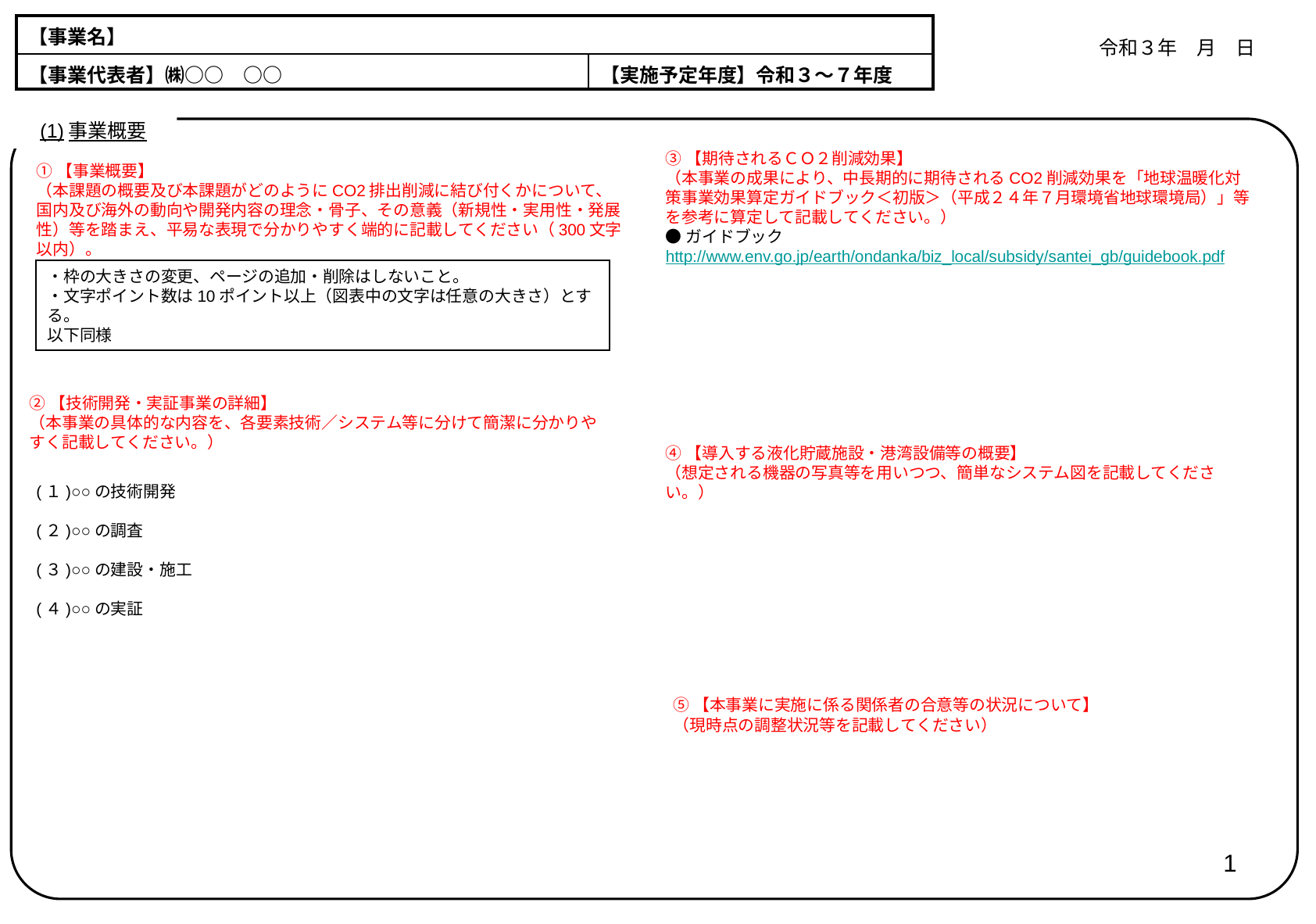

| 【事業名】 |  |
| --- | --- |
| 【事業代表者】㈱○○　○○ | 【実施予定年度】令和３～７年度 |
令和３年　月　日
(1)事業概要

③【期待されるＣＯ２削減効果】
（本事業の成果により、中長期的に期待されるCO2削減効果を「地球温暖化対策事業効果算定ガイドブック＜初版＞（平成２４年７月環境省地球環境局）」等を参考に算定して記載してください。）
●ガイドブック
http://www.env.go.jp/earth/ondanka/biz_local/subsidy/santei_gb/guidebook.pdf

①【事業概要】
（本課題の概要及び本課題がどのようにCO2排出削減に結び付くかについて、 国内及び海外の動向や開発内容の理念・骨子、その意義（新規性・実用性・発展性）等を踏まえ、平易な表現で分かりやすく端的に記載してください（300文字以内）。
・枠の大きさの変更、ページの追加・削除はしないこと。
・文字ポイント数は10ポイント以上（図表中の文字は任意の大きさ）とする。
以下同様
②【技術開発・実証事業の詳細】
（本事業の具体的な内容を、各要素技術／システム等に分けて簡潔に分かりやすく記載してください。）
④【導入する液化貯蔵施設・港湾設備等の概要】
（想定される機器の写真等を用いつつ、簡単なシステム図を記載してください。）
(１)○○の技術開発

(２)○○の調査

(３)○○の建設・施工

(４)○○の実証

⑤【本事業に実施に係る関係者の合意等の状況について】
（現時点の調整状況等を記載してください）
1